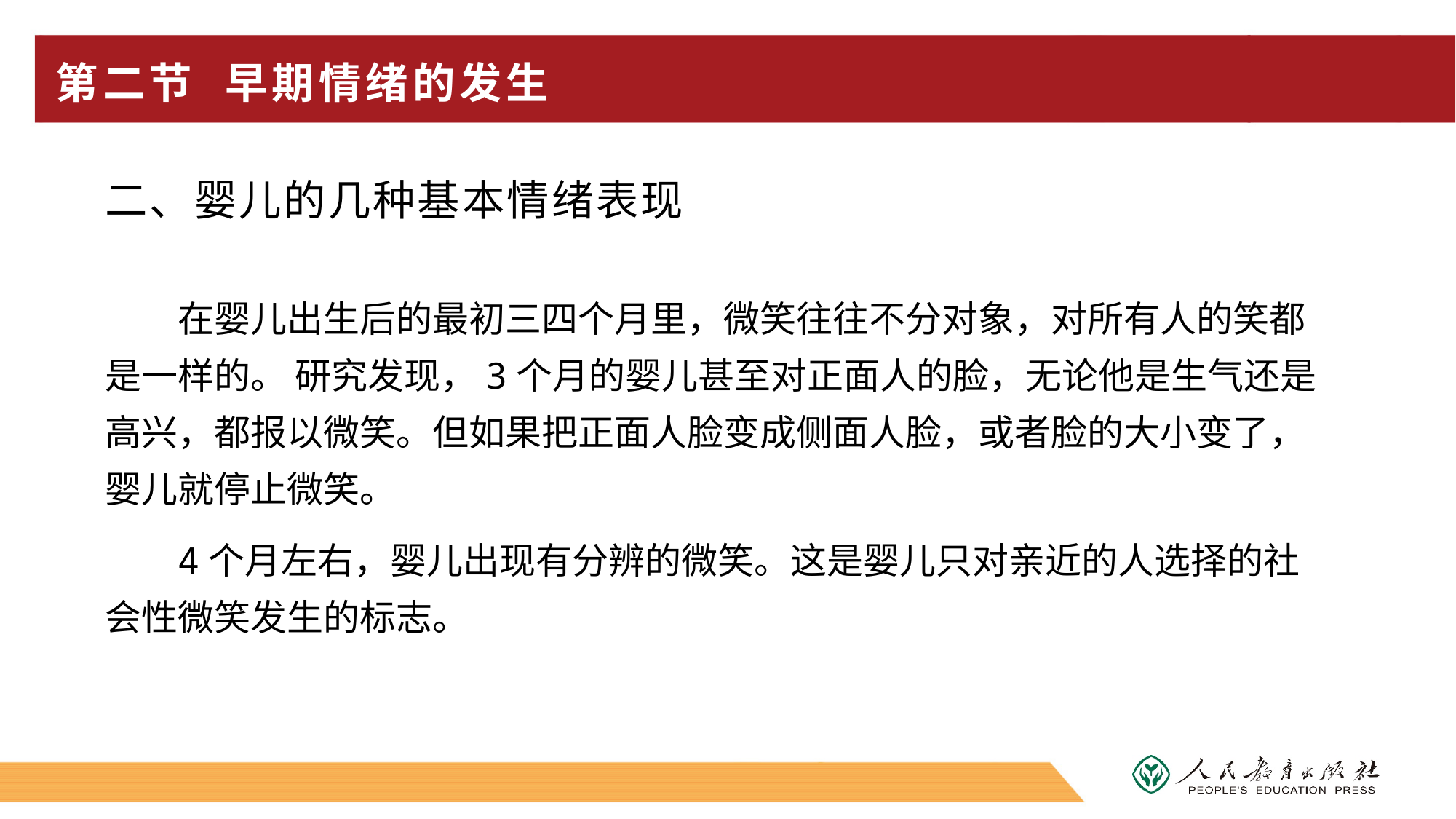

# 第二节  早期情绪的发生
二、婴儿的几种基本情绪表现
在婴儿出生后的最初三四个月里，微笑往往不分对象，对所有人的笑都是一样的。 研究发现，3个月的婴儿甚至对正面人的脸，无论他是生气还是高兴，都报以微笑。但如果把正面人脸变成侧面人脸，或者脸的大小变了，婴儿就停止微笑。
4个月左右，婴儿出现有分辨的微笑。这是婴儿只对亲近的人选择的社会性微笑发生的标志。